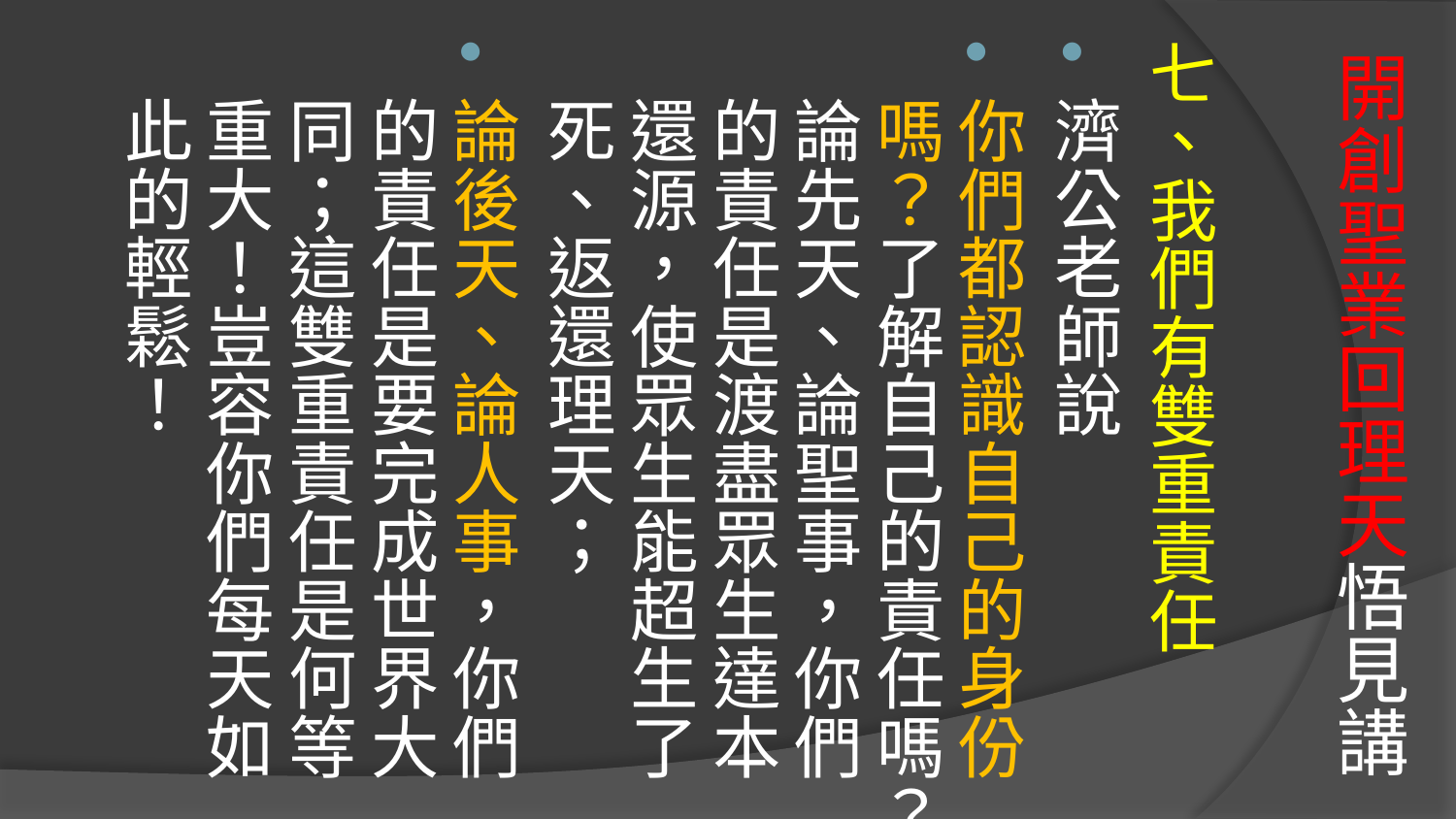

七、我們有雙重責任
濟公老師說
你們都認識自己的身份嗎？了解自己的責任嗎？論先天、論聖事，你們的責任是渡盡眾生達本還源，使眾生能超生了死、返還理天；
論後天、論人事，你們的責任是要完成世界大同；這雙重責任是何等重大！豈容你們每天如此的輕鬆！

# 開創聖業回理天悟見講